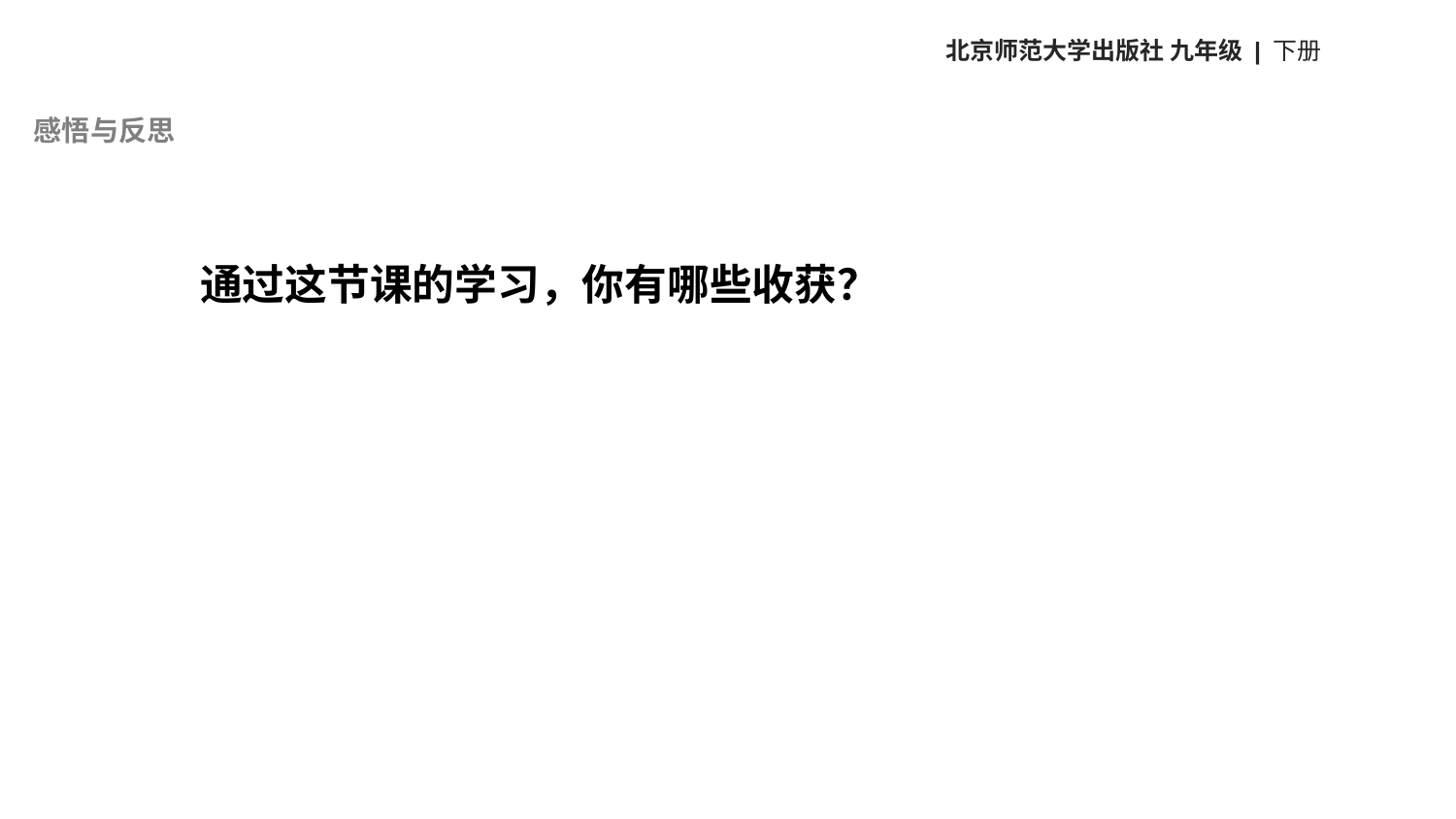

北京师范大学出版社 九年级 | 下册
感悟与反思
通过这节课的学习，你有哪些收获？